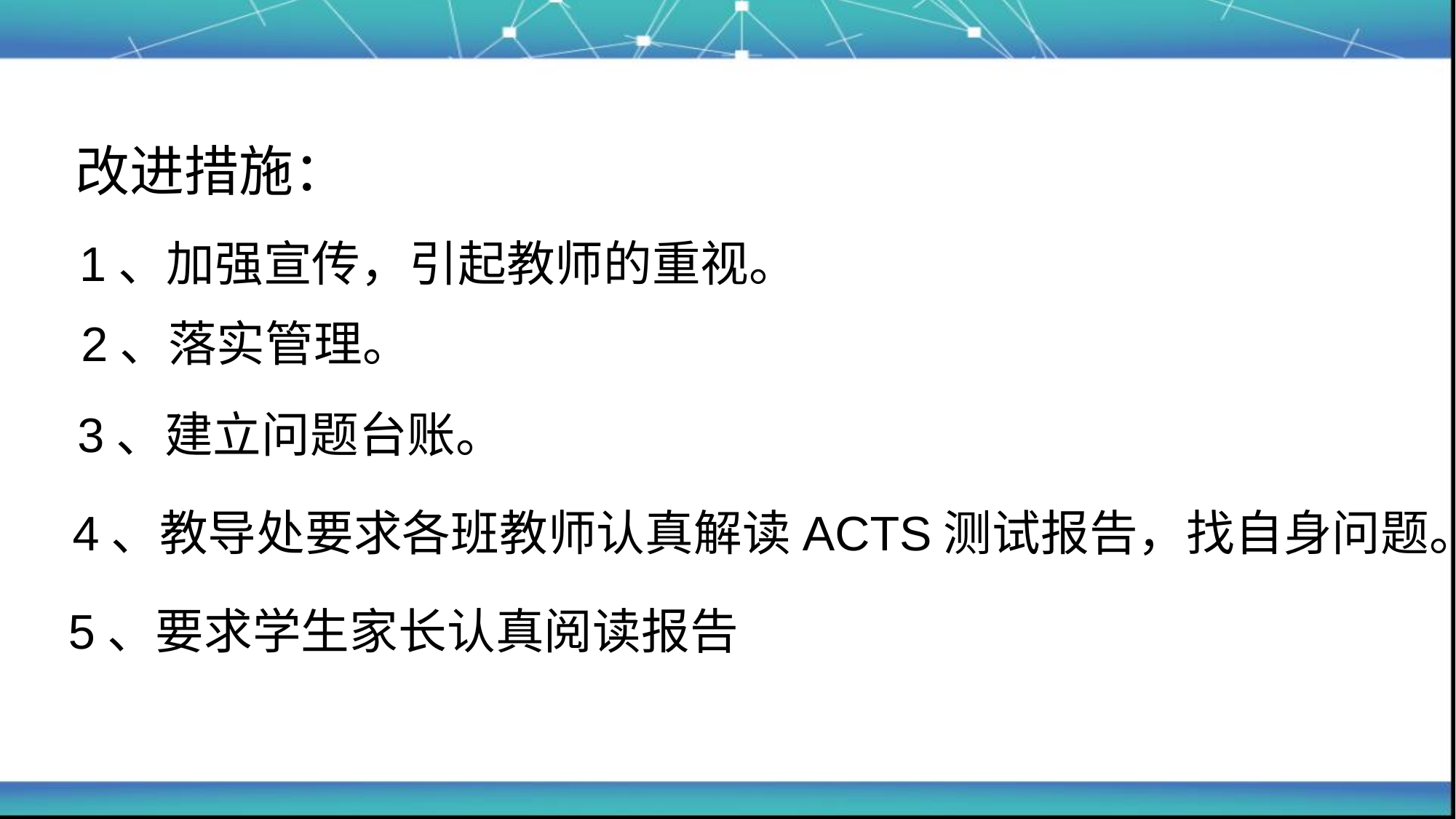

改进措施：
1、加强宣传，引起教师的重视。
2、落实管理。
3、建立问题台账。
4、教导处要求各班教师认真解读ACTS测试报告，找自身问题。
5、要求学生家长认真阅读报告